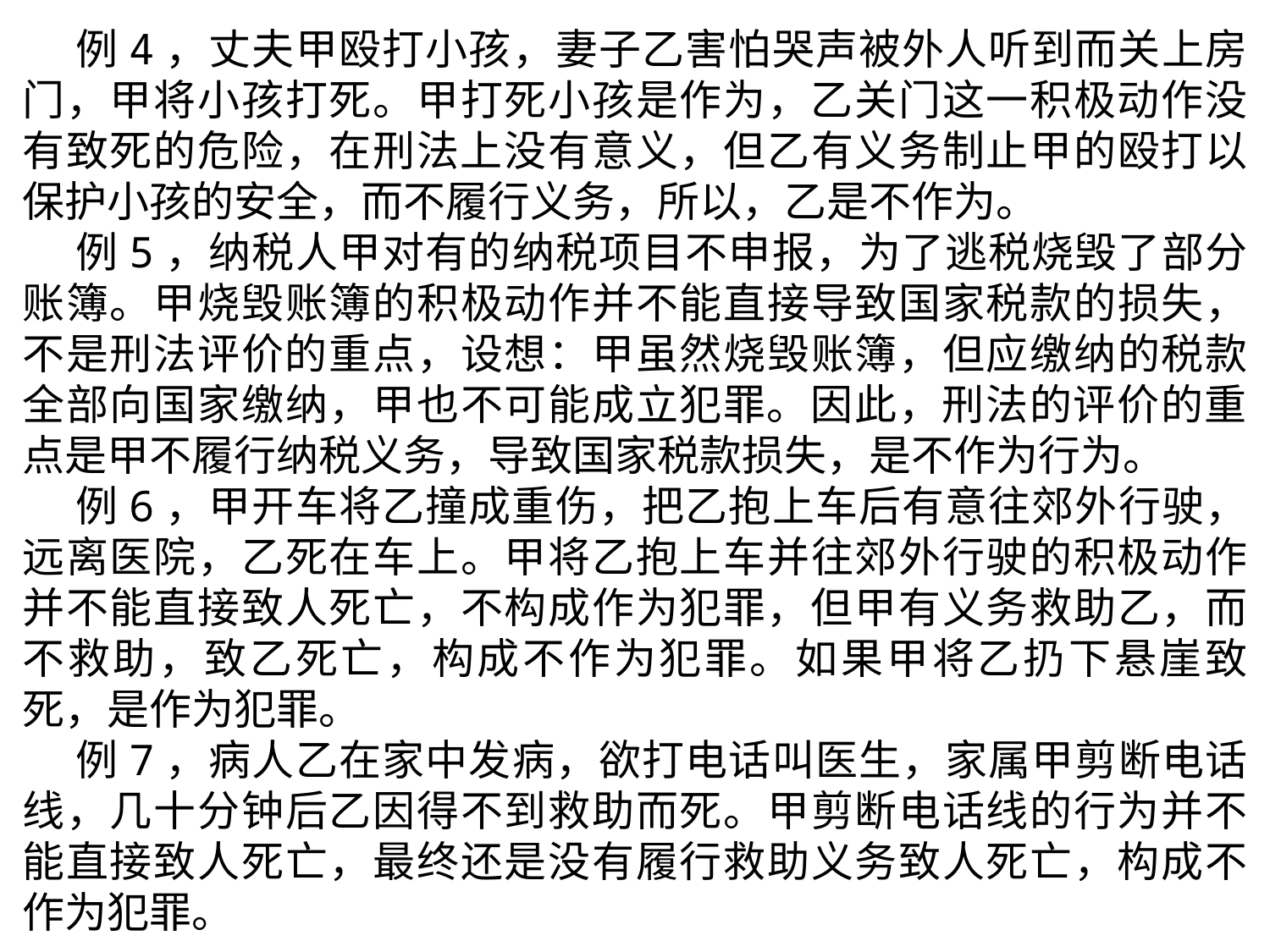

例4，丈夫甲殴打小孩，妻子乙害怕哭声被外人听到而关上房门，甲将小孩打死。甲打死小孩是作为，乙关门这一积极动作没有致死的危险，在刑法上没有意义，但乙有义务制止甲的殴打以保护小孩的安全，而不履行义务，所以，乙是不作为。
    例5，纳税人甲对有的纳税项目不申报，为了逃税烧毁了部分账簿。甲烧毁账簿的积极动作并不能直接导致国家税款的损失，不是刑法评价的重点，设想：甲虽然烧毁账簿，但应缴纳的税款全部向国家缴纳，甲也不可能成立犯罪。因此，刑法的评价的重点是甲不履行纳税义务，导致国家税款损失，是不作为行为。
    例6，甲开车将乙撞成重伤，把乙抱上车后有意往郊外行驶，远离医院，乙死在车上。甲将乙抱上车并往郊外行驶的积极动作并不能直接致人死亡，不构成作为犯罪，但甲有义务救助乙，而不救助，致乙死亡，构成不作为犯罪。如果甲将乙扔下悬崖致死，是作为犯罪。
    例7，病人乙在家中发病，欲打电话叫医生，家属甲剪断电话线，几十分钟后乙因得不到救助而死。甲剪断电话线的行为并不能直接致人死亡，最终还是没有履行救助义务致人死亡，构成不作为犯罪。